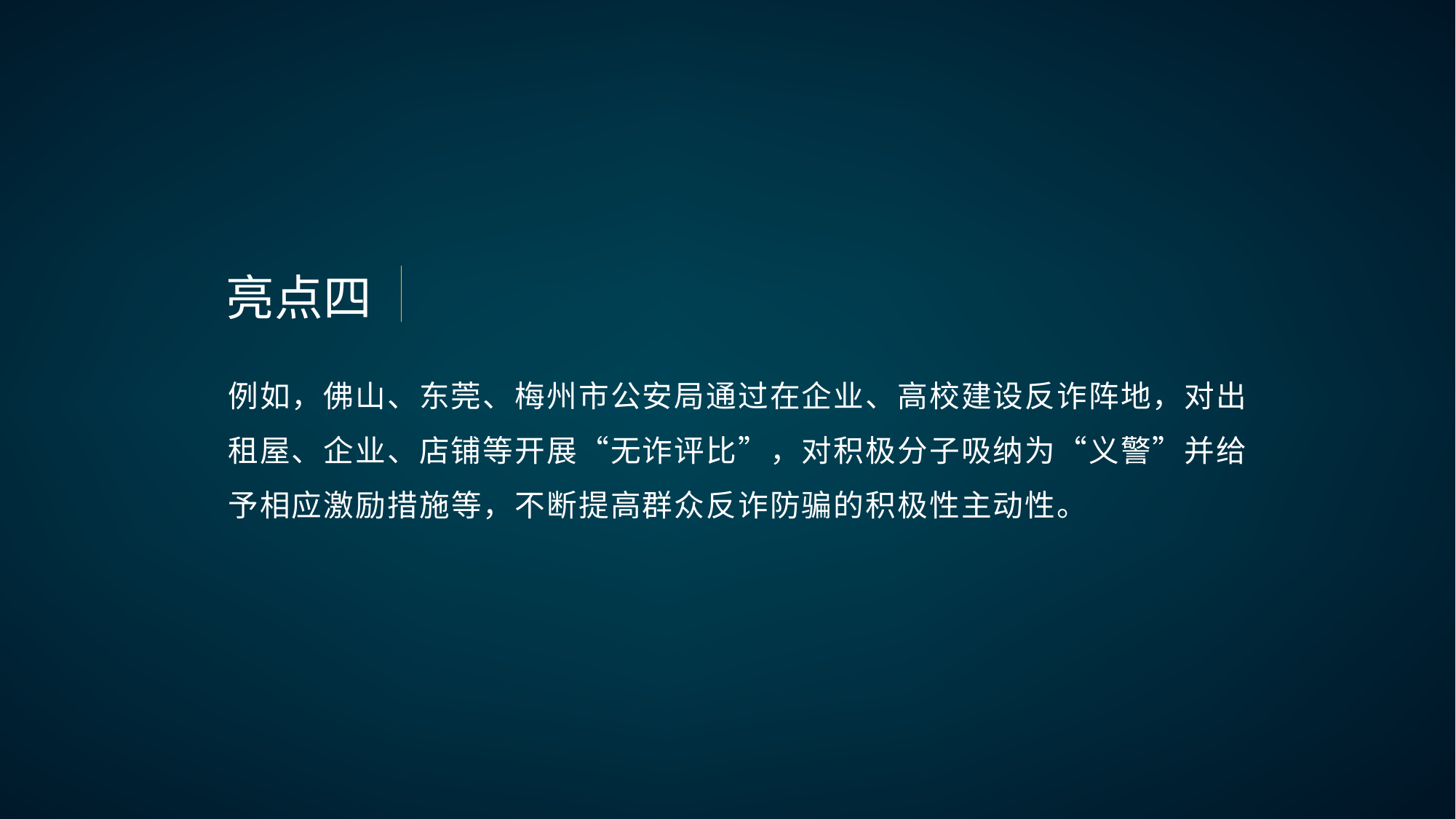

亮点四
例如，佛山、东莞、梅州市公安局通过在企业、高校建设反诈阵地，对出租屋、企业、店铺等开展“无诈评比”，对积极分子吸纳为“义警”并给予相应激励措施等，不断提高群众反诈防骗的积极性主动性。